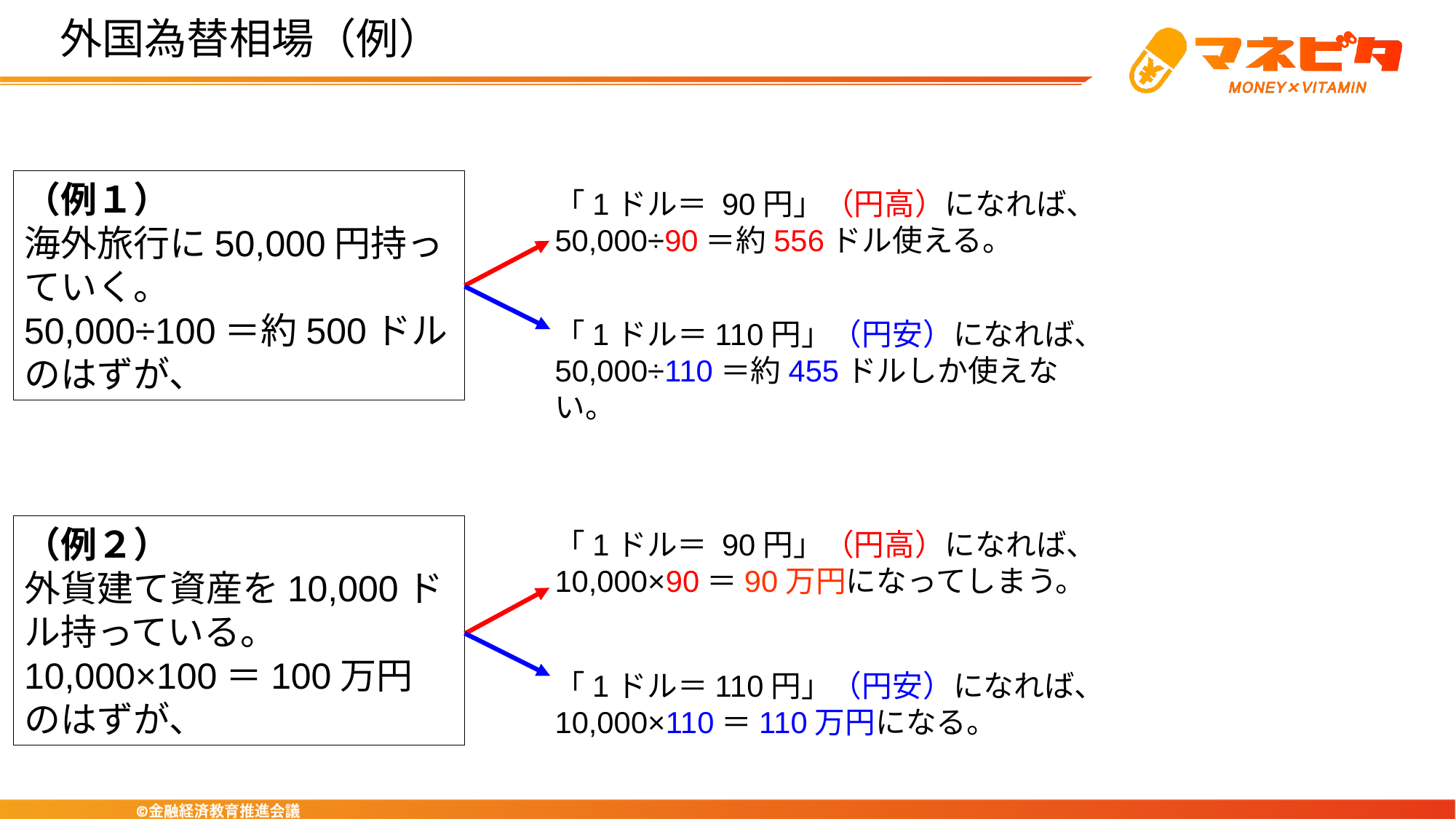

# 外国為替相場（例）
（例１）
海外旅行に50,000円持っていく。
50,000÷100＝約500ドル
のはずが、
「1ドル＝ 90円」（円高）になれば、
50,000÷90＝約556ドル使える。
「1ドル＝110円」（円安）になれば、
50,000÷110＝約455ドルしか使えない。
（例２）
外貨建て資産を10,000ドル持っている。
10,000×100＝100万円
のはずが、
「1ドル＝ 90円」（円高）になれば、
10,000×90＝90万円になってしまう。
「1ドル＝110円」（円安）になれば、
10,000×110＝110万円になる。